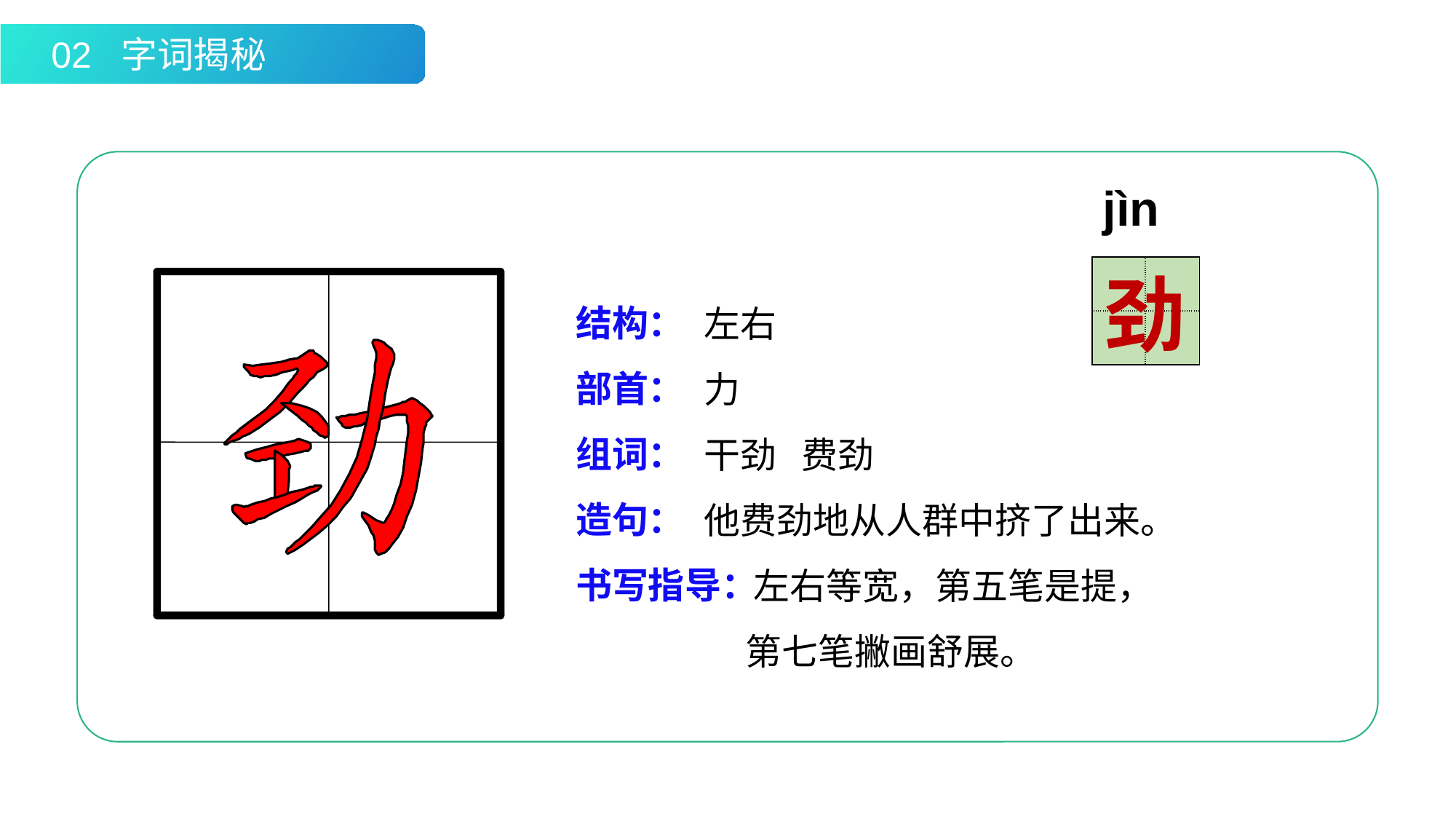

02  字词揭秘
jìn
|  |  |
| --- | --- |
|  |  |
劲

结构：
部首：
组词：
造句：
书写指导：
左右
力
干劲   费劲
他费劲地从人群中挤了出来。
     左右等宽，第五笔是提，
    第七笔撇画舒展。